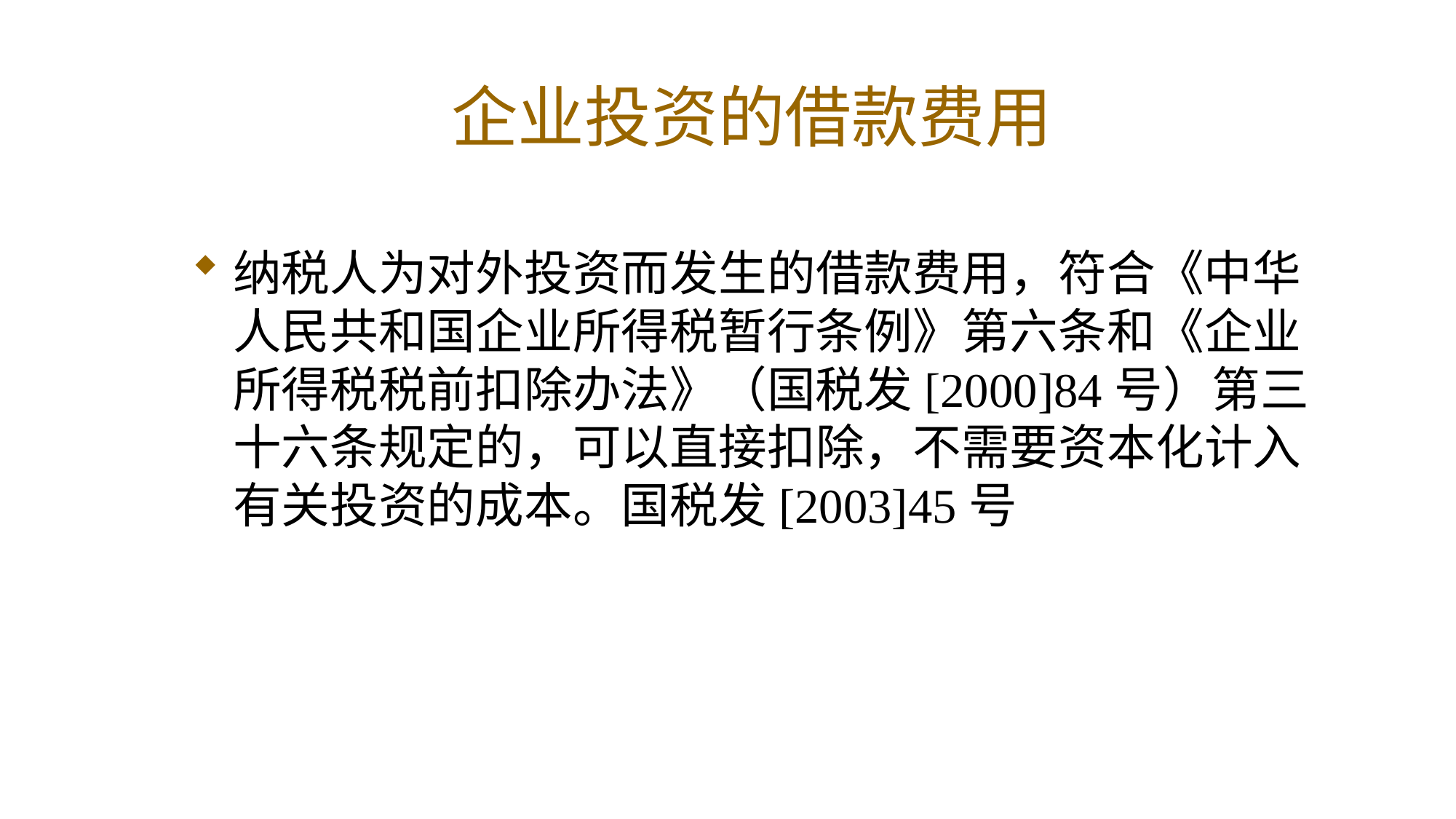

# 企业投资的借款费用
纳税人为对外投资而发生的借款费用，符合《中华人民共和国企业所得税暂行条例》第六条和《企业所得税税前扣除办法》（国税发[2000]84号）第三十六条规定的，可以直接扣除，不需要资本化计入有关投资的成本。国税发[2003]45号